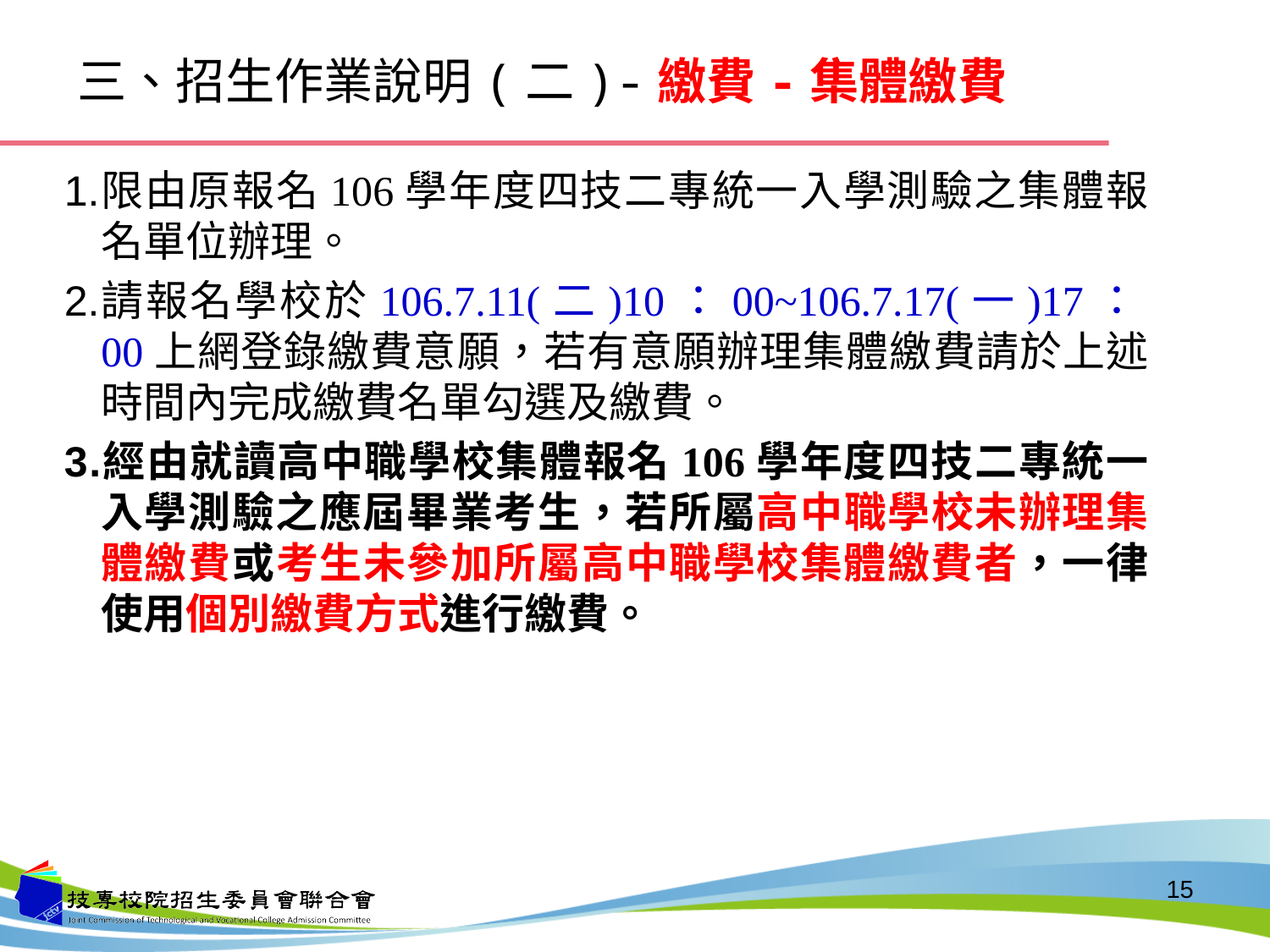

三、招生作業說明(二)-繳費-集體繳費
限由原報名106學年度四技二專統一入學測驗之集體報名單位辦理。
請報名學校於106.7.11(二)10：00~106.7.17(一)17：00上網登錄繳費意願，若有意願辦理集體繳費請於上述時間內完成繳費名單勾選及繳費。
經由就讀高中職學校集體報名106學年度四技二專統一入學測驗之應屆畢業考生，若所屬高中職學校未辦理集體繳費或考生未參加所屬高中職學校集體繳費者，一律使用個別繳費方式進行繳費。
15